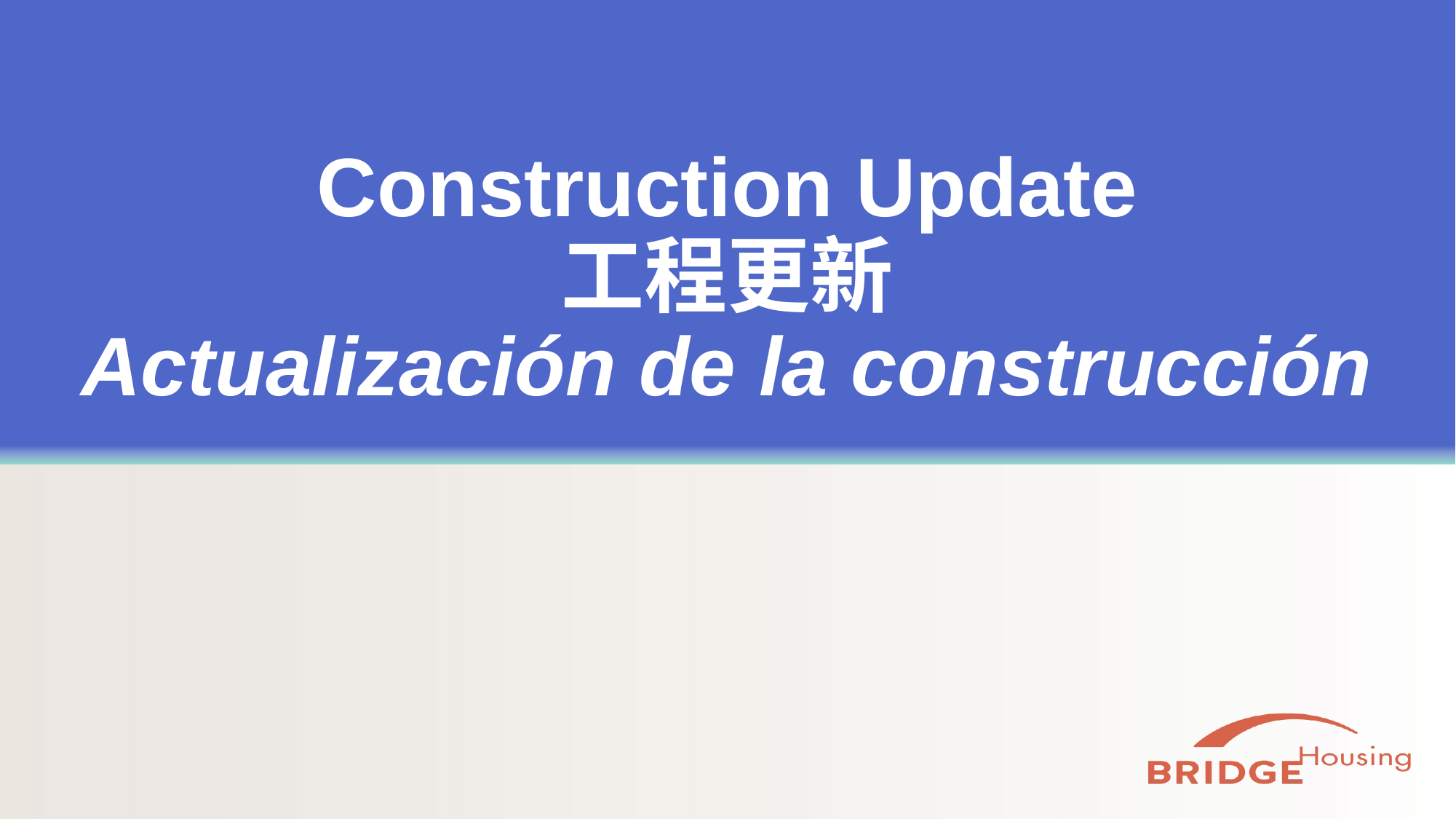

# Construction Update 工程更新 Actualización de la construcción